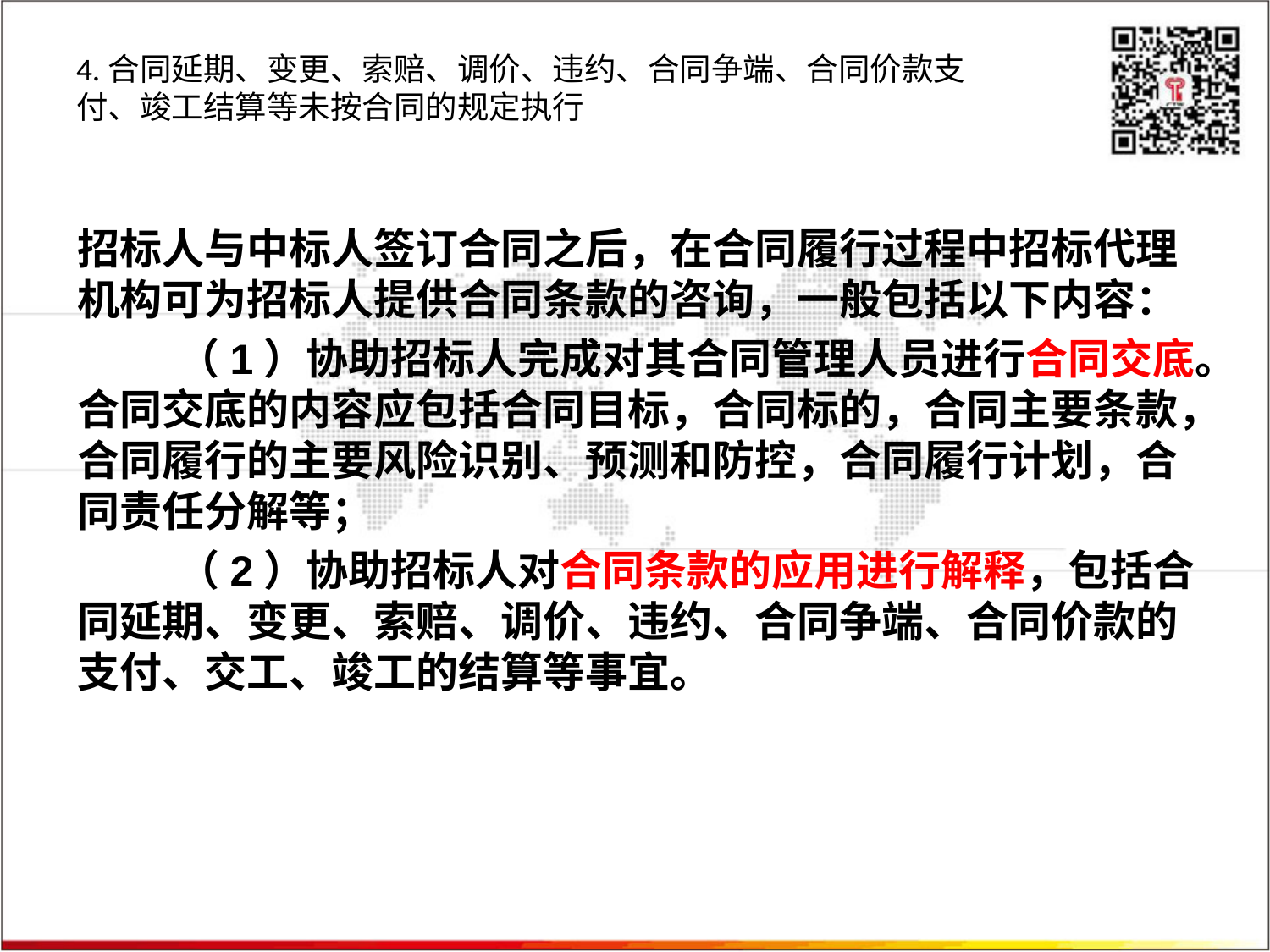

# 4.合同延期、变更、索赔、调价、违约、合同争端、合同价款支付、竣工结算等未按合同的规定执行
招标人与中标人签订合同之后，在合同履行过程中招标代理机构可为招标人提供合同条款的咨询，一般包括以下内容：
（1）协助招标人完成对其合同管理人员进行合同交底。合同交底的内容应包括合同目标，合同标的，合同主要条款，合同履行的主要风险识别、预测和防控，合同履行计划，合同责任分解等；
（2）协助招标人对合同条款的应用进行解释，包括合同延期、变更、索赔、调价、违约、合同争端、合同价款的支付、交工、竣工的结算等事宜。